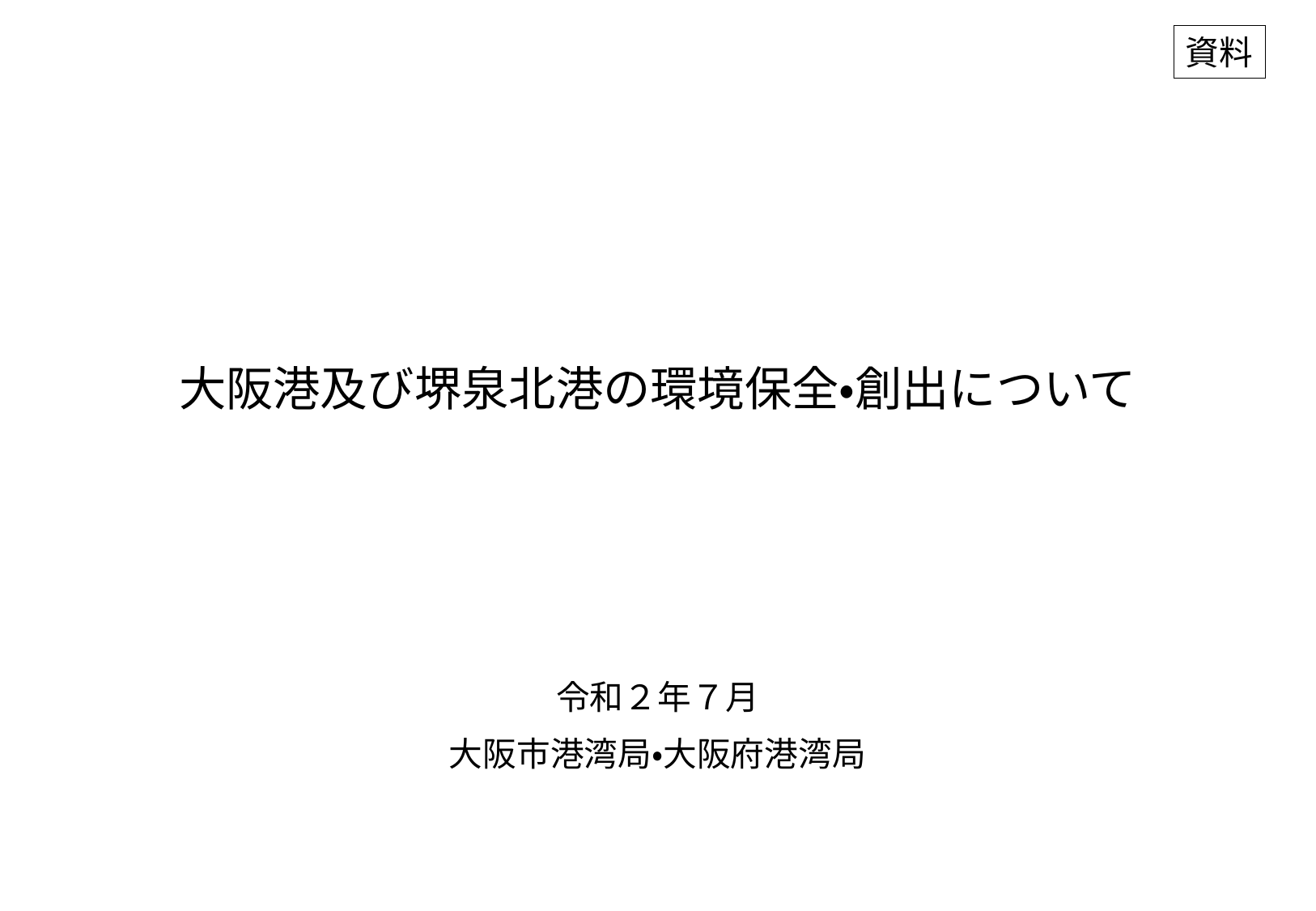

資料
大阪港及び堺泉北港の環境保全・創出について
令和２年７月

大阪市港湾局・大阪府港湾局